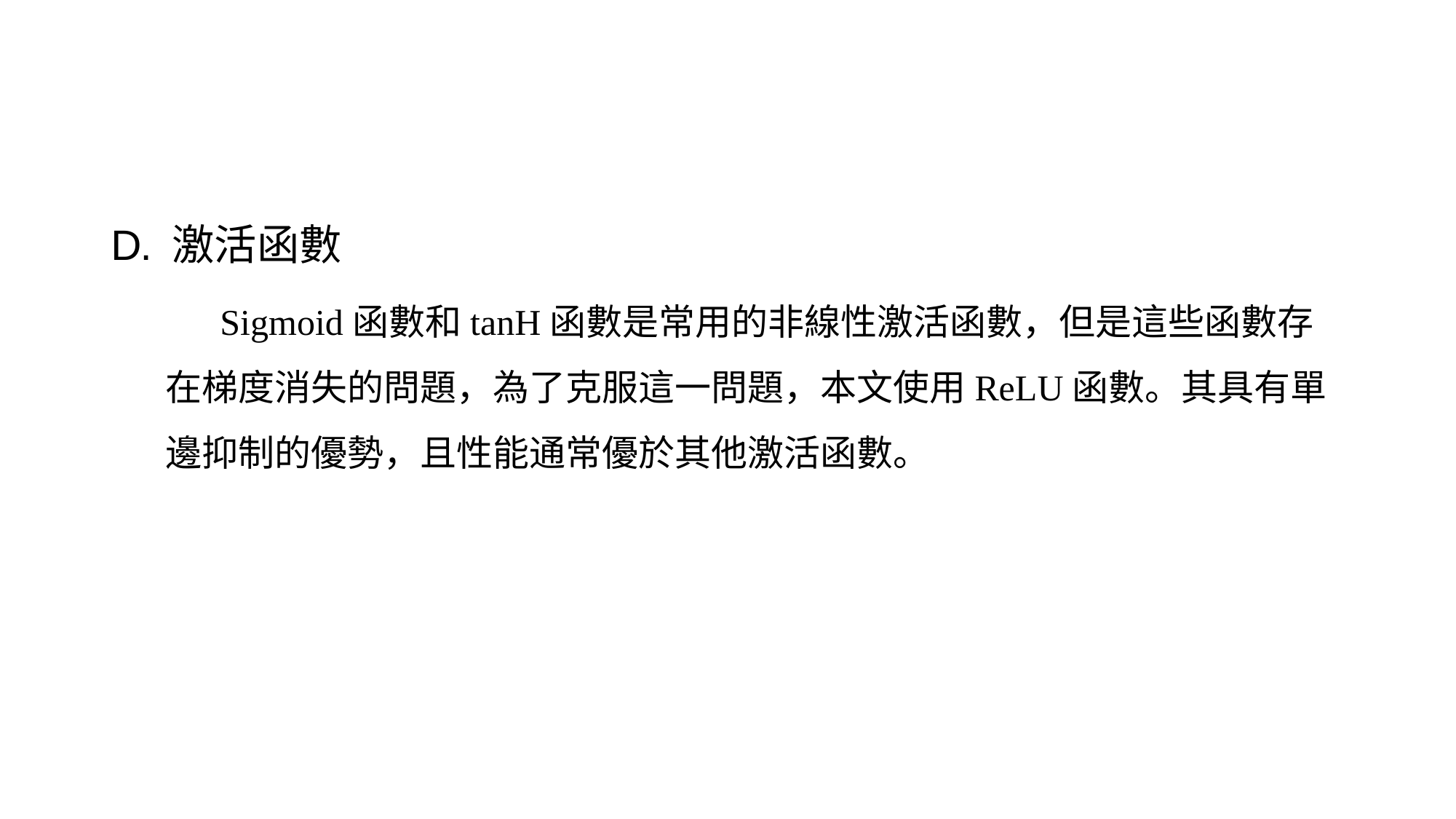

#
激活函數
Sigmoid函數和tanH函數是常用的非線性激活函數，但是這些函數存在梯度消失的問題，為了克服這一問題，本文使用ReLU函數。其具有單邊抑制的優勢，且性能通常優於其他激活函數。